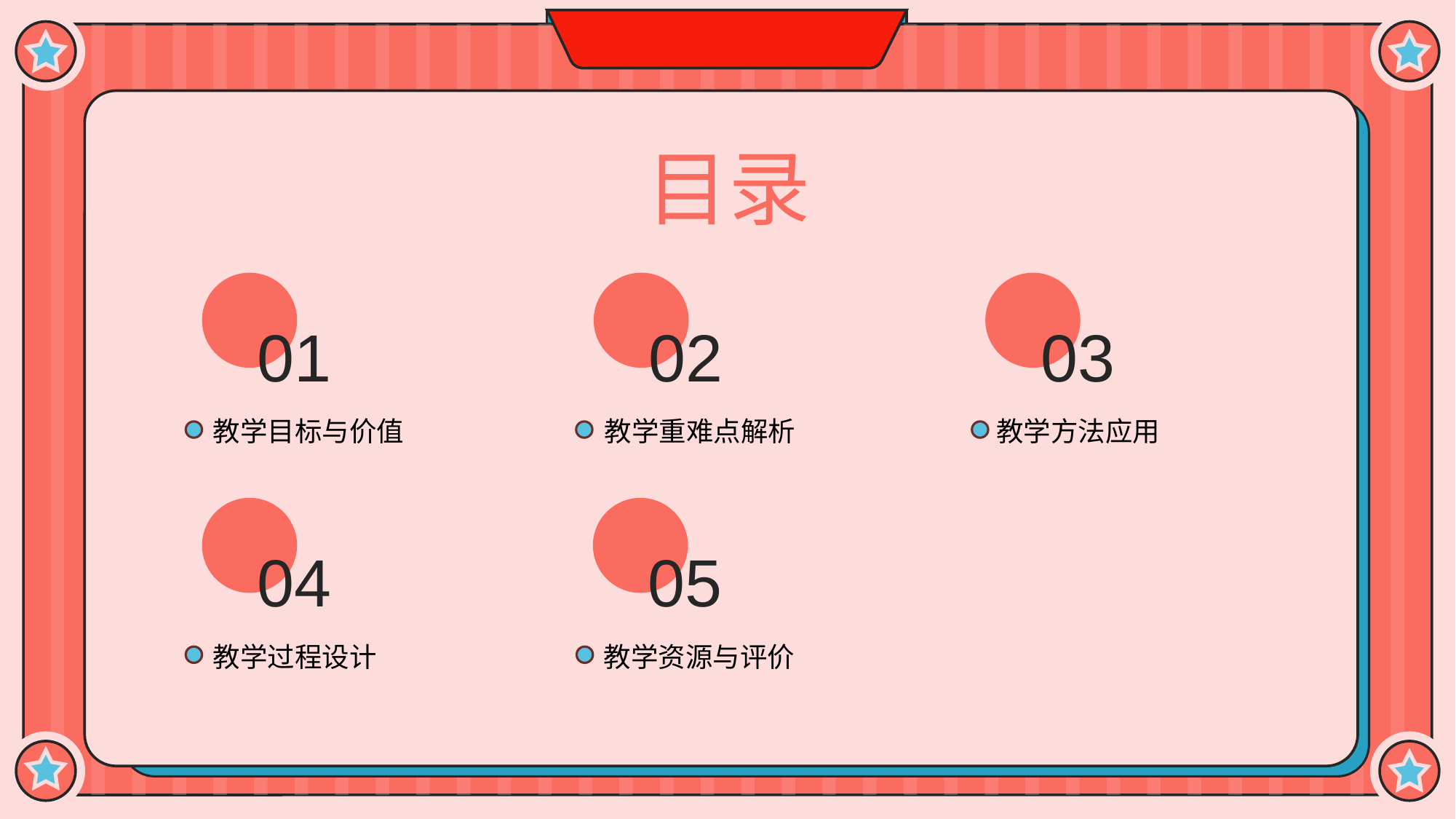

目录

01
02
03
教学目标与价值
教学重难点解析
教学方法应用

04
05
教学过程设计
教学资源与评价